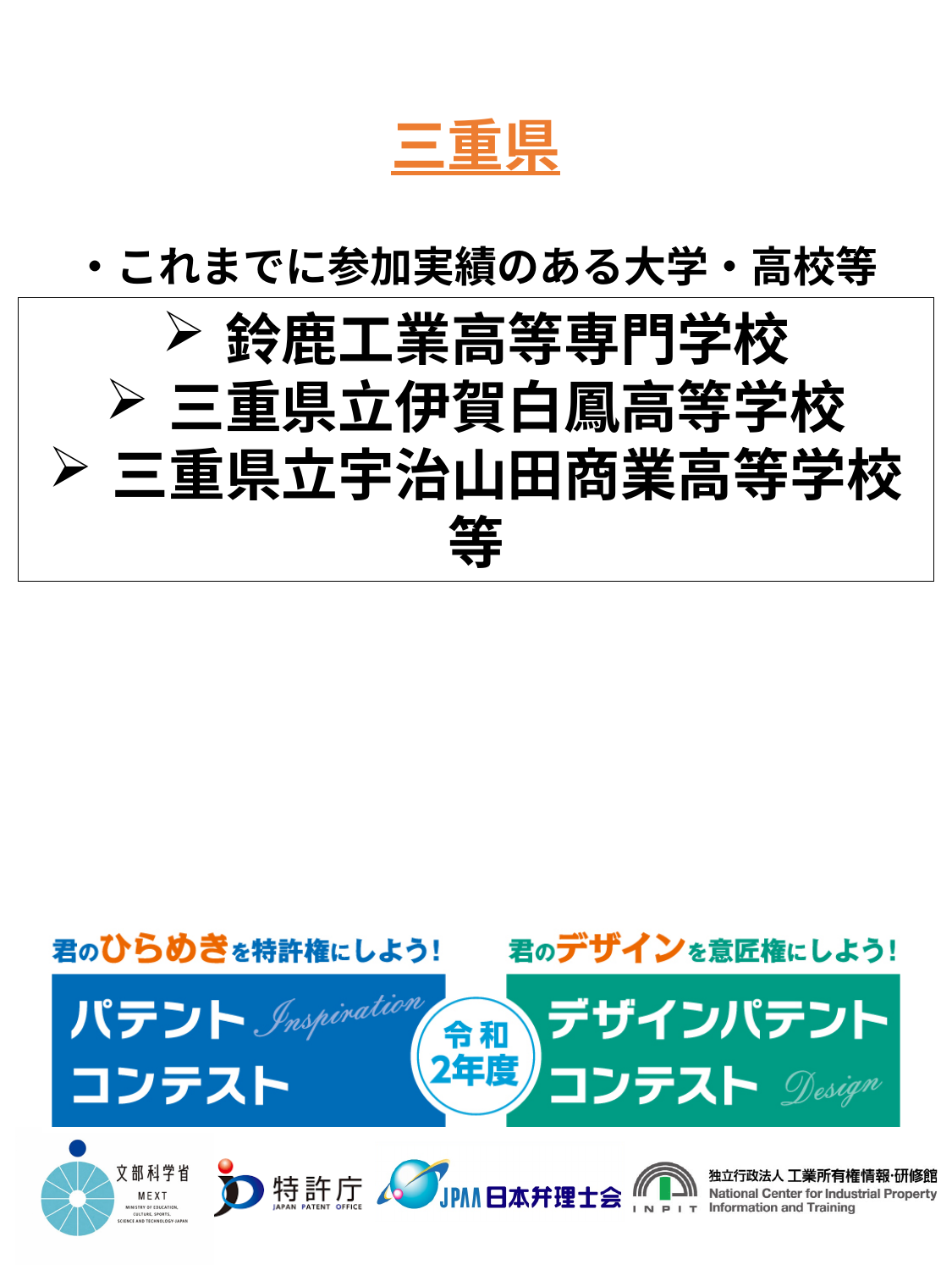

三重県
・これまでに参加実績のある大学・高校等
鈴鹿工業高等専門学校
三重県立伊賀白鳳高等学校
三重県立宇治山田商業高等学校
等